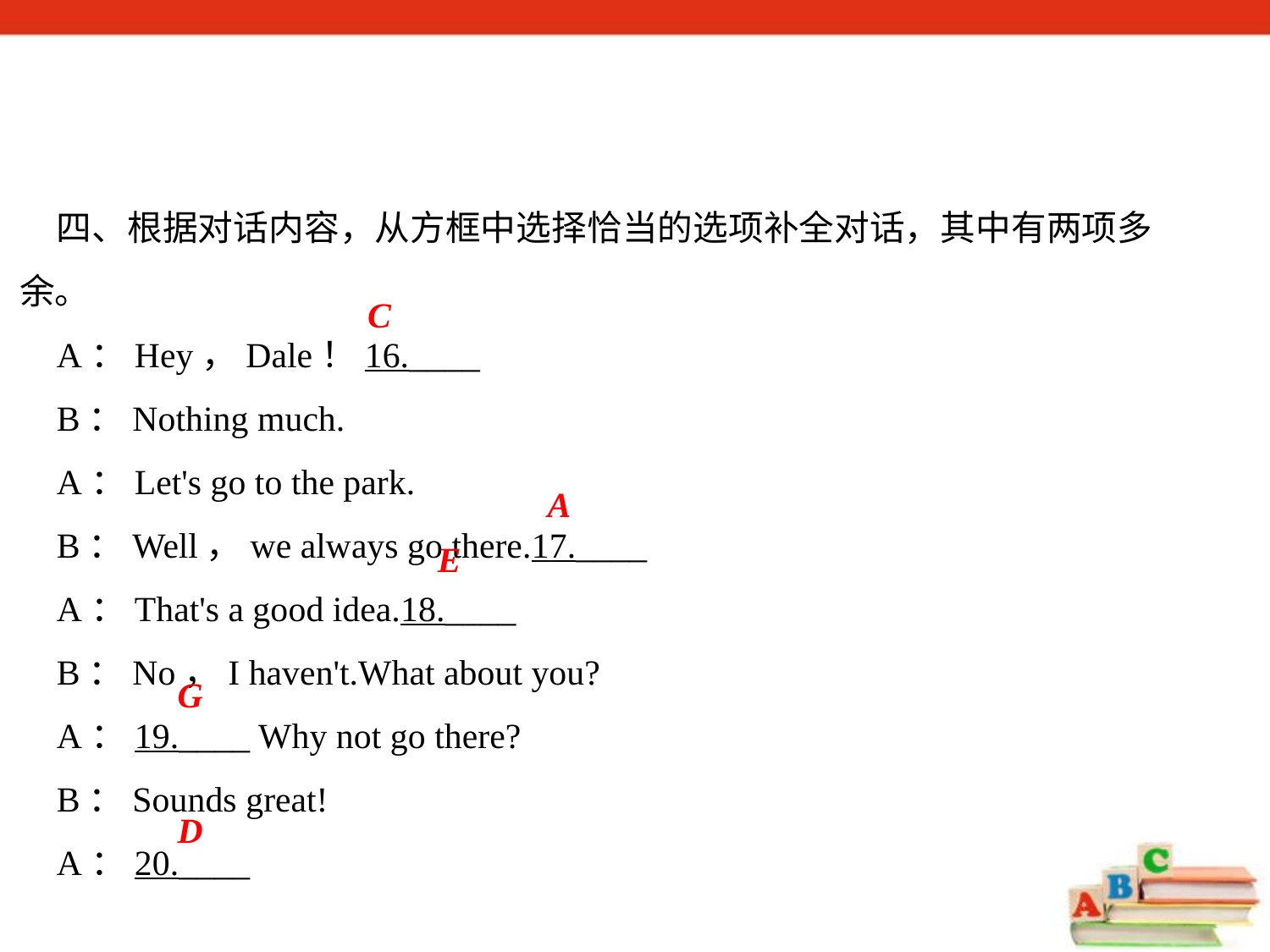

四、根据对话内容，从方框中选择恰当的选项补全对话，其中有两项多余。
A：Hey，Dale！16.____
B：Nothing much.
A：Let's go to the park.
B：Well，we always go there.17.____
A：That's a good idea.18.____
B：No，I haven't.What about you?
A：19.____ Why not go there?
B：Sounds great!
A：20.____
C
A
E
G
D